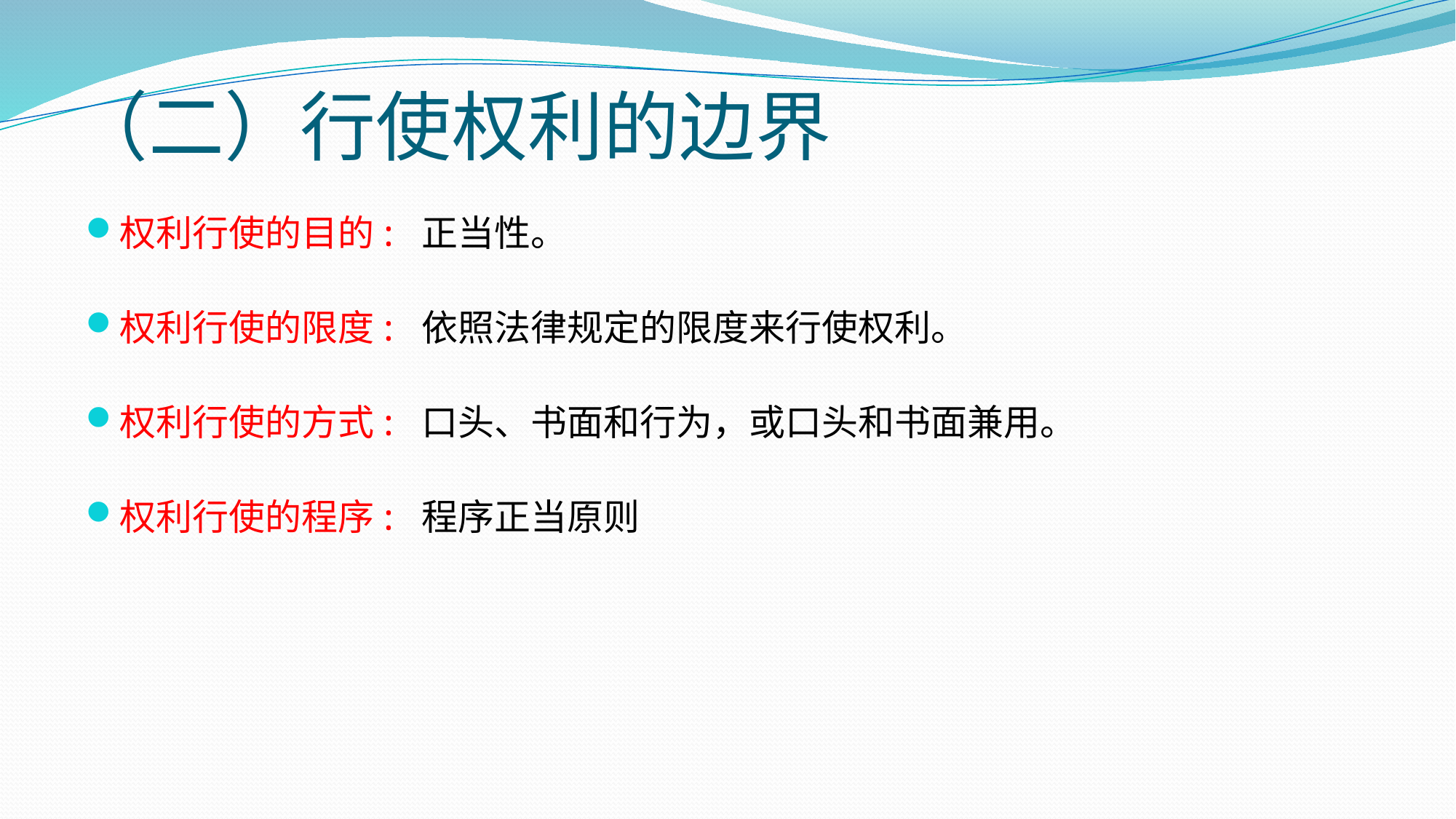

# （二）行使权利的边界
权利行使的目的:  正当性。
权利行使的限度:  依照法律规定的限度来行使权利。
权利行使的方式:  口头、书面和行为，或口头和书面兼用。
权利行使的程序:  程序正当原则